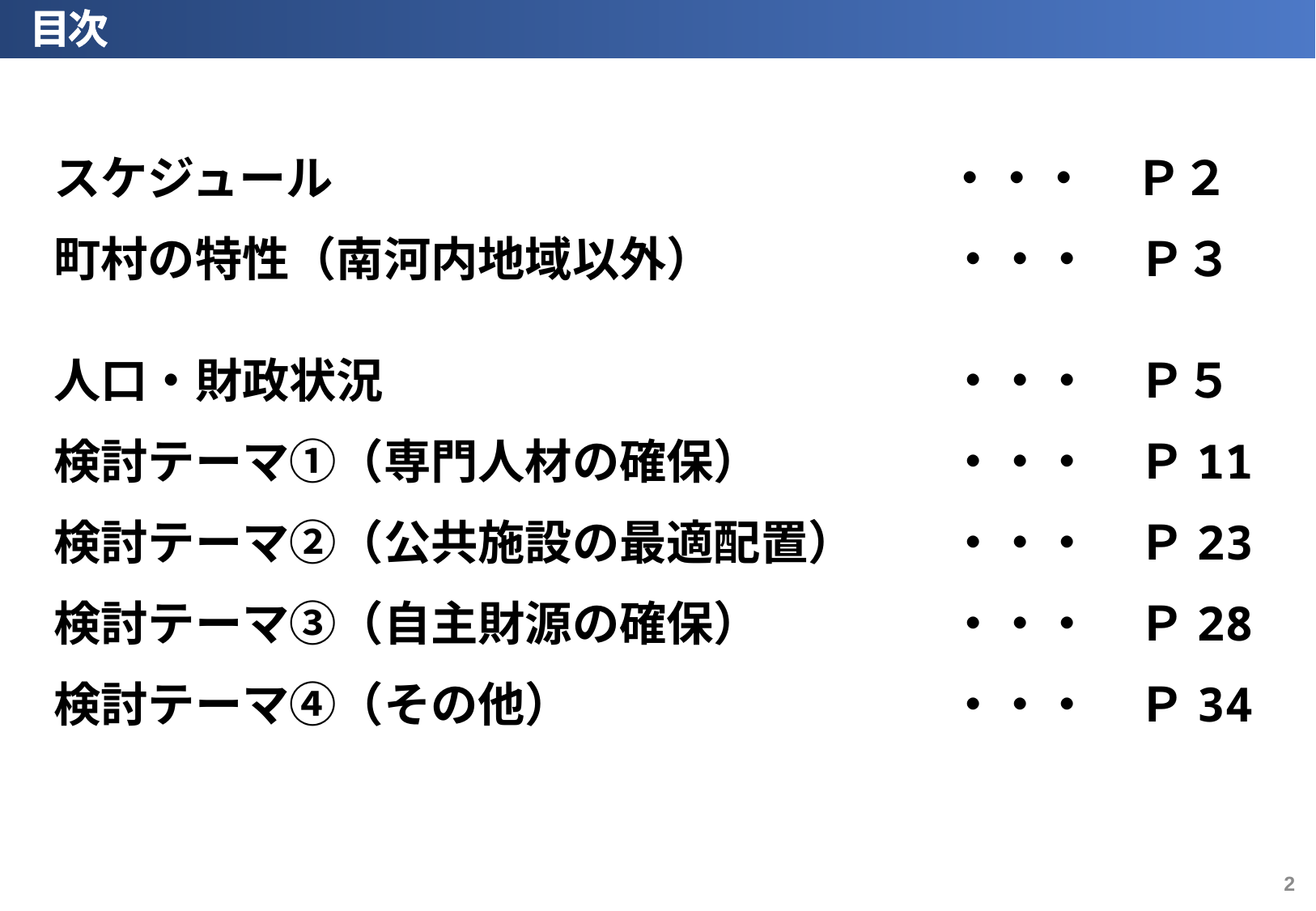

目次

スケジュール　　　　　　　　　　　　　・・・　Ｐ２
町村の特性（南河内地域以外）　　　　　・・・　Ｐ３
人口・財政状況　　　　　　　　　　　　・・・　Ｐ５
検討テーマ①（専門人材の確保）　　　　・・・　Ｐ11
検討テーマ②（公共施設の最適配置）　　・・・　Ｐ23
検討テーマ③（自主財源の確保）　　　　・・・　Ｐ28
検討テーマ④（その他）　　　　　　　　・・・　Ｐ34
2